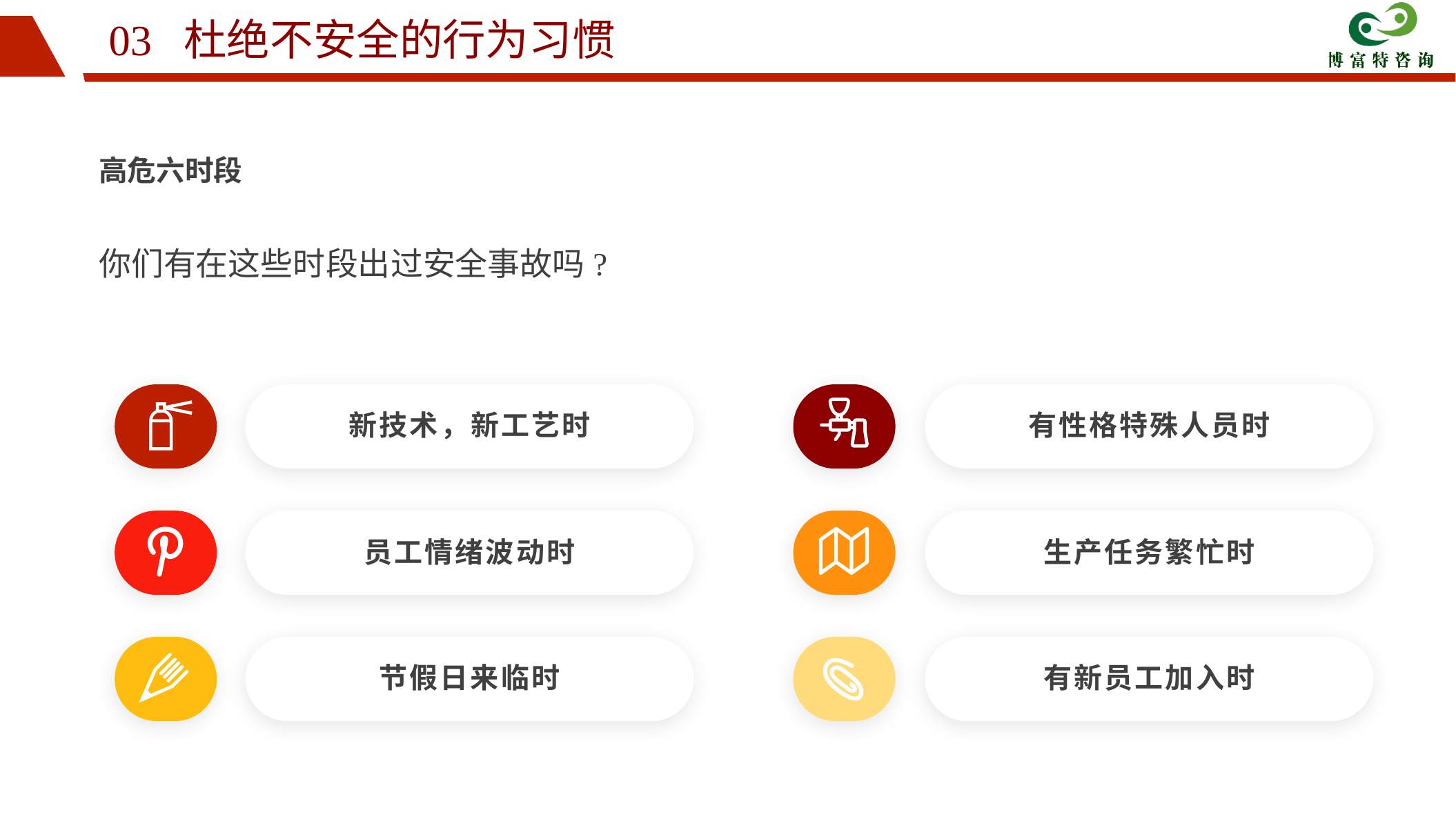

03  杜绝不安全的行为习惯

高危六时段
你们有在这些时段出过安全事故吗?

新技术，新工艺时
有性格特殊人员时

员工情绪波动时
生产任务繁忙时

节假日来临时
有新员工加入时